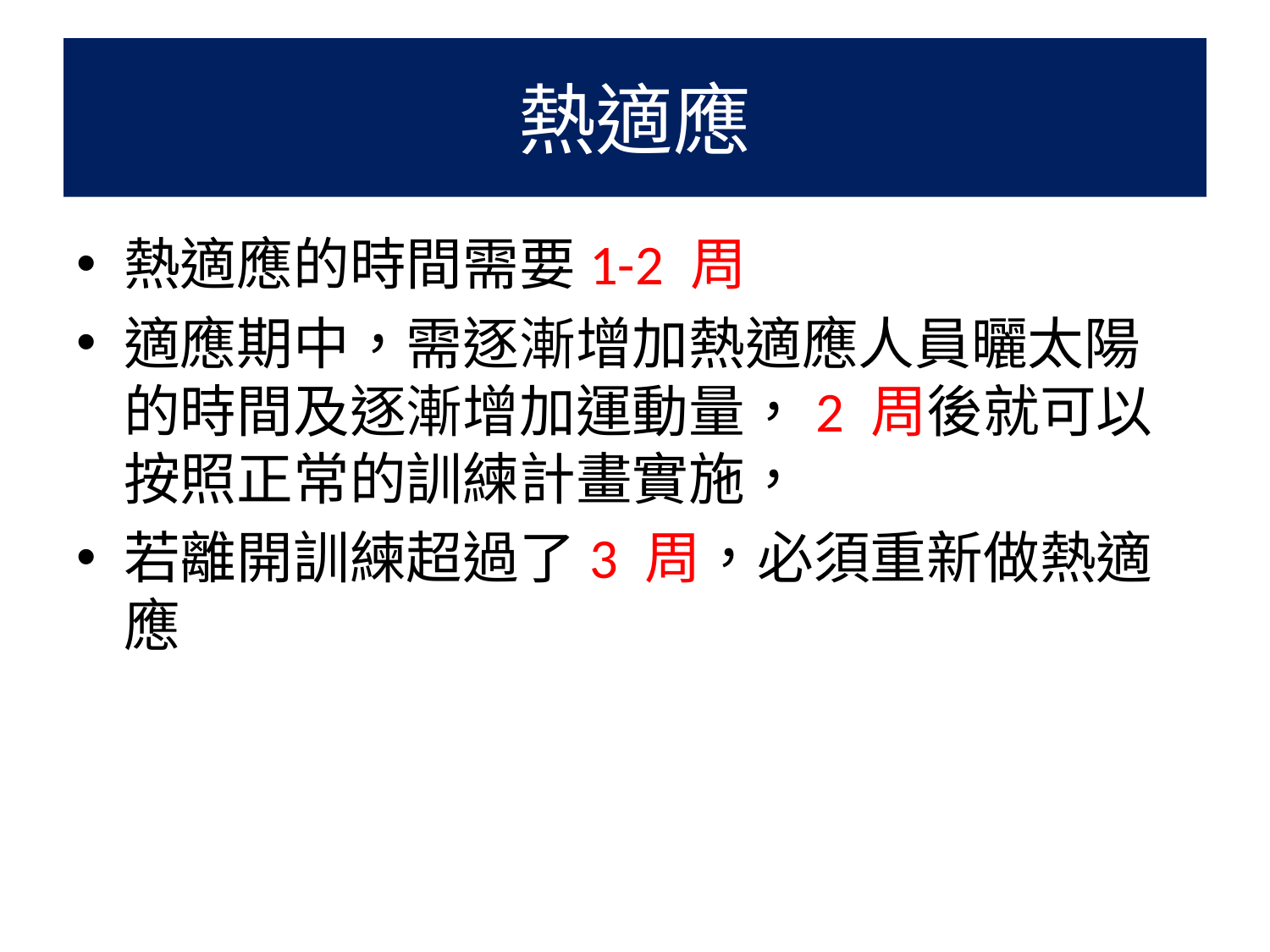

# 熱適應
熱適應的時間需要1-2 周
適應期中，需逐漸增加熱適應人員曬太陽的時間及逐漸增加運動量，2 周後就可以按照正常的訓練計畫實施，
若離開訓練超過了3 周，必須重新做熱適應